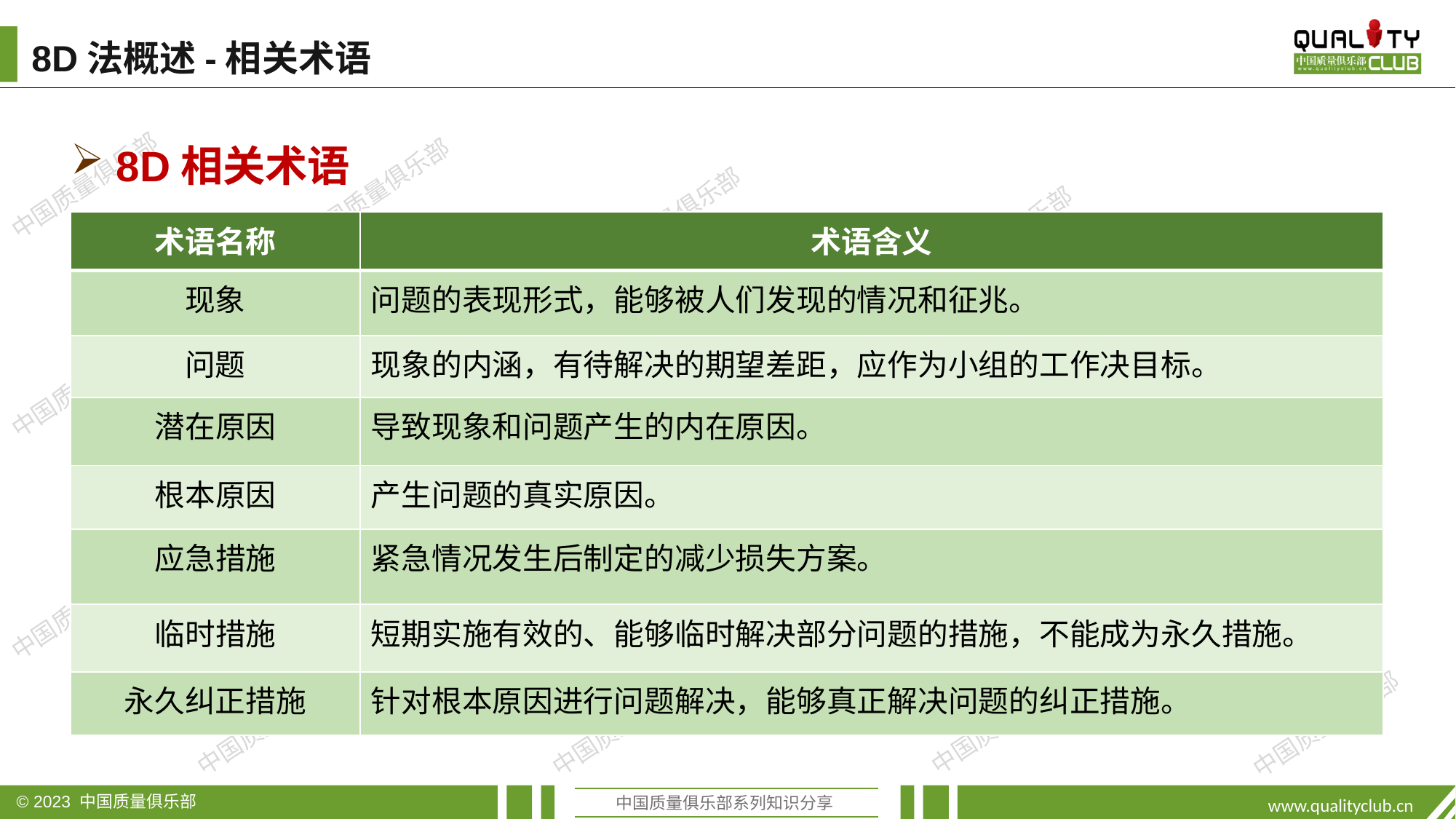

8D法概述-相关术语
8D相关术语
| 术语名称 | 术语含义 |
| --- | --- |
| 现象 | 问题的表现形式，能够被人们发现的情况和征兆。 |
| 问题 | 现象的内涵，有待解决的期望差距，应作为小组的工作决目标。 |
| 潜在原因 | 导致现象和问题产生的内在原因。 |
| 根本原因 | 产生问题的真实原因。 |
| 应急措施 | 紧急情况发生后制定的减少损失方案。 |
| 临时措施 | 短期实施有效的、能够临时解决部分问题的措施，不能成为永久措施。 |
| 永久纠正措施 | 针对根本原因进行问题解决，能够真正解决问题的纠正措施。 |